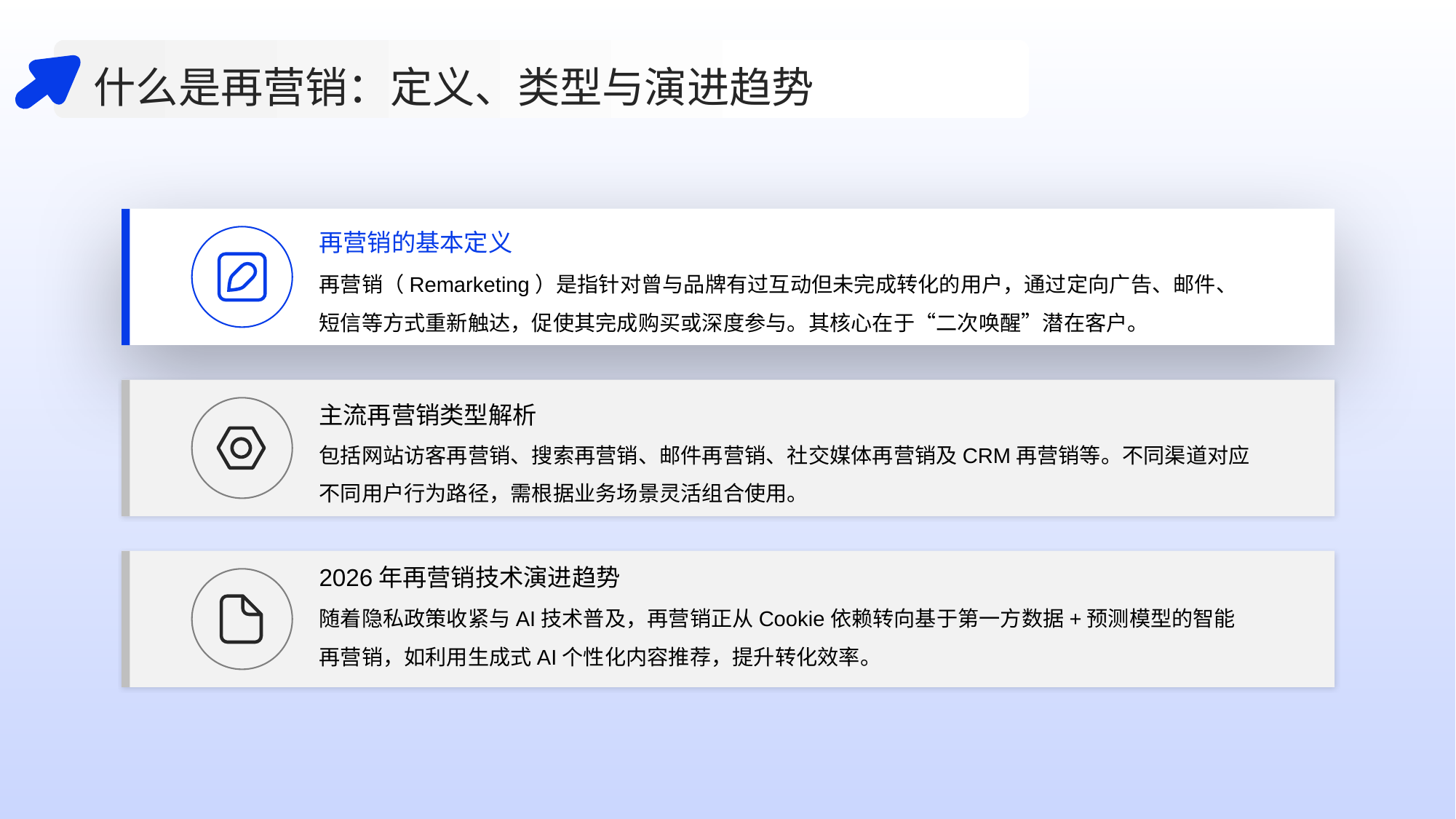

什么是再营销：定义、类型与演进趋势

再营销的基本定义

再营销（Remarketing）是指针对曾与品牌有过互动但未完成转化的用户，通过定向广告、邮件、短信等方式重新触达，促使其完成购买或深度参与。其核心在于“二次唤醒”潜在客户。
、

主流再营销类型解析

包括网站访客再营销、搜索再营销、邮件再营销、社交媒体再营销及CRM再营销等。不同渠道对应不同用户行为路径，需根据业务场景灵活组合使用。

2026年再营销技术演进趋势

随着隐私政策收紧与AI技术普及，再营销正从Cookie依赖转向基于第一方数据+预测模型的智能再营销，如利用生成式AI个性化内容推荐，提升转化效率。